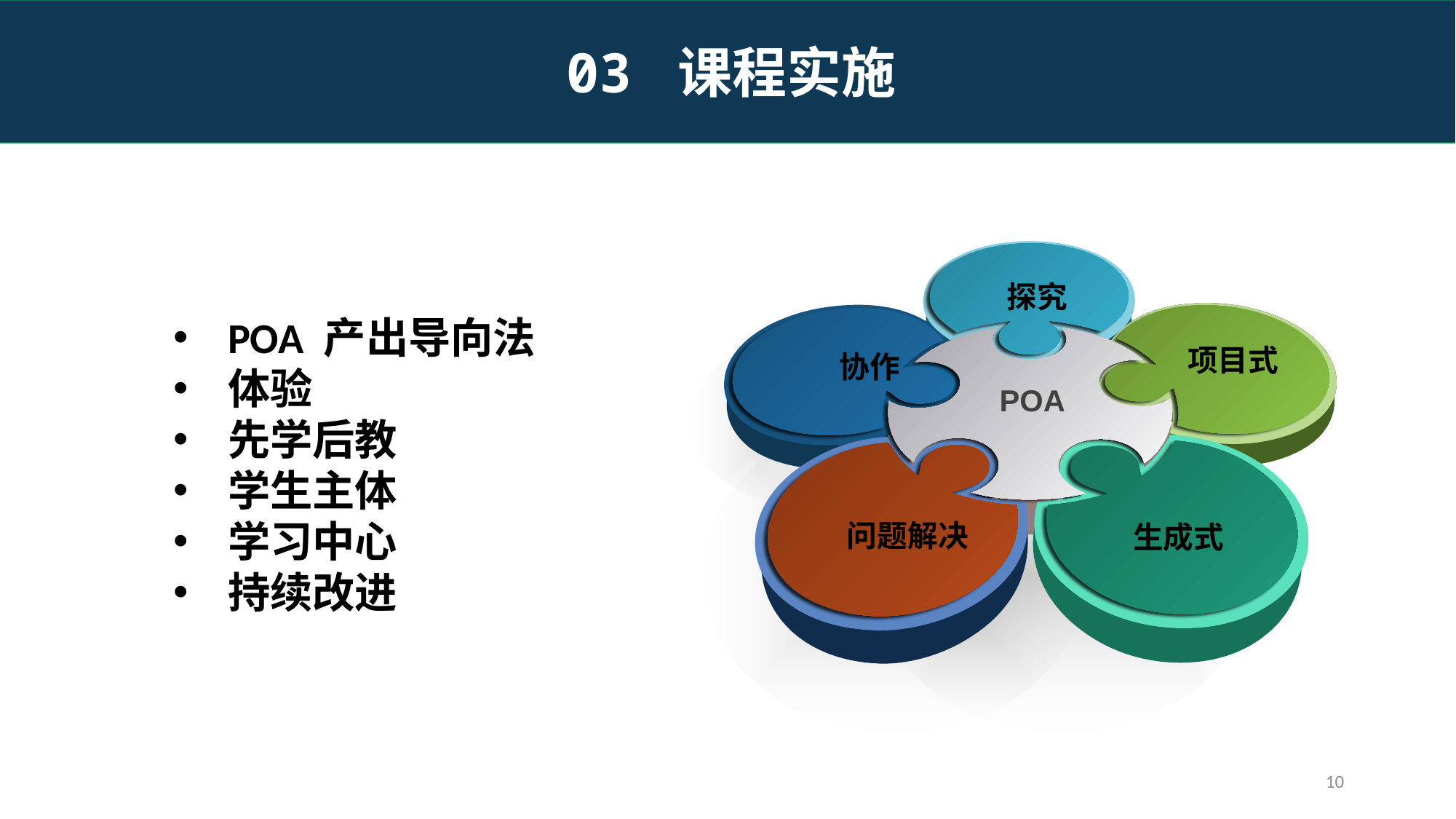

03 课程实施

         探究

            项目式

POA 产出导向法
体验
先学后教
学生主体
学习中心
持续改进

             协作

POA

         问题解决

          生成式

10